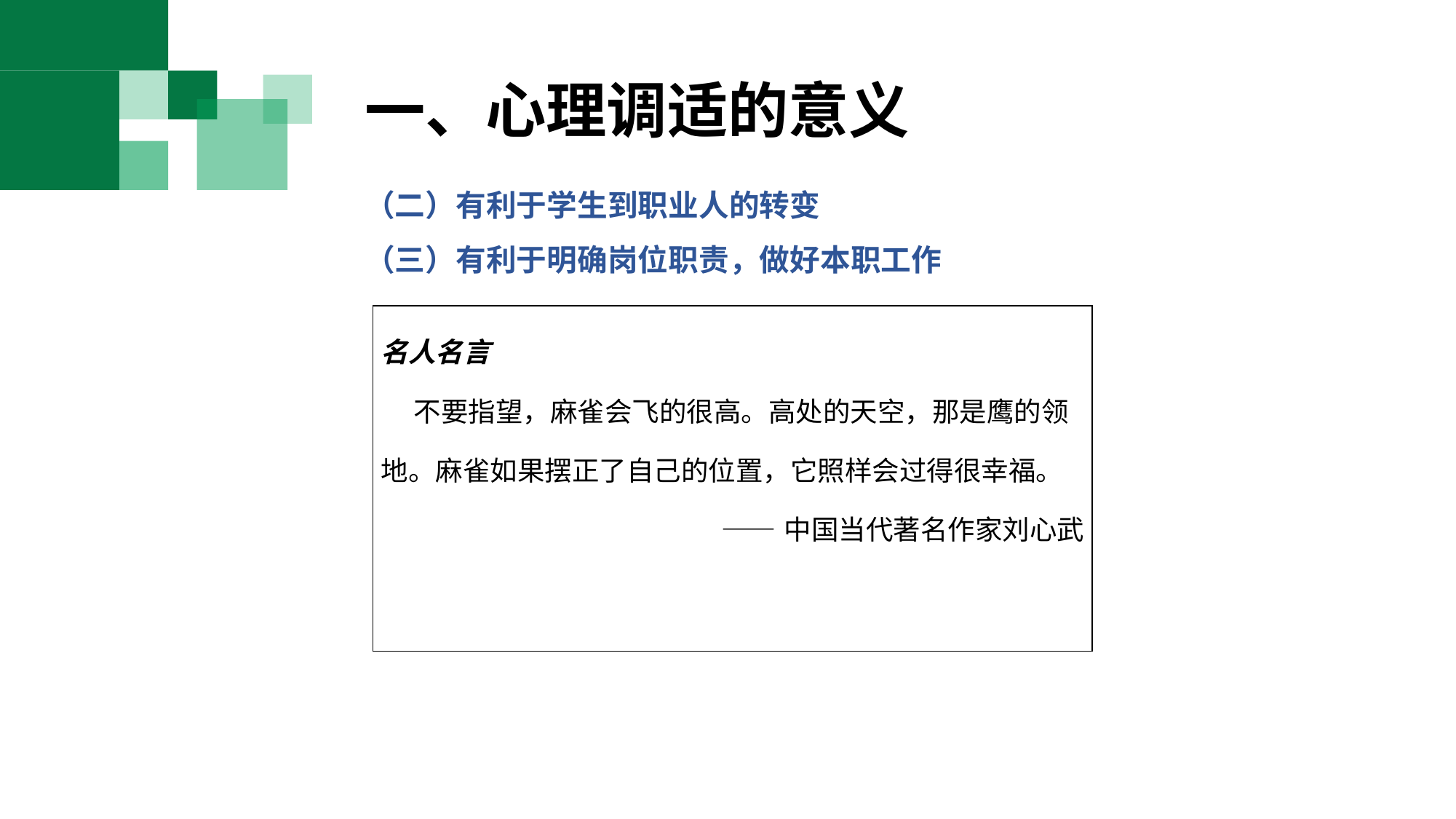

一、心理调适的意义

（二）有利于学生到职业人的转变
（三）有利于明确岗位职责，做好本职工作

| 名人名言 不要指望，麻雀会飞的很高。高处的天空，那是鹰的领地。麻雀如果摆正了自己的位置，它照样会过得很幸福。  ——中国当代著名作家刘心武 |
| --- |